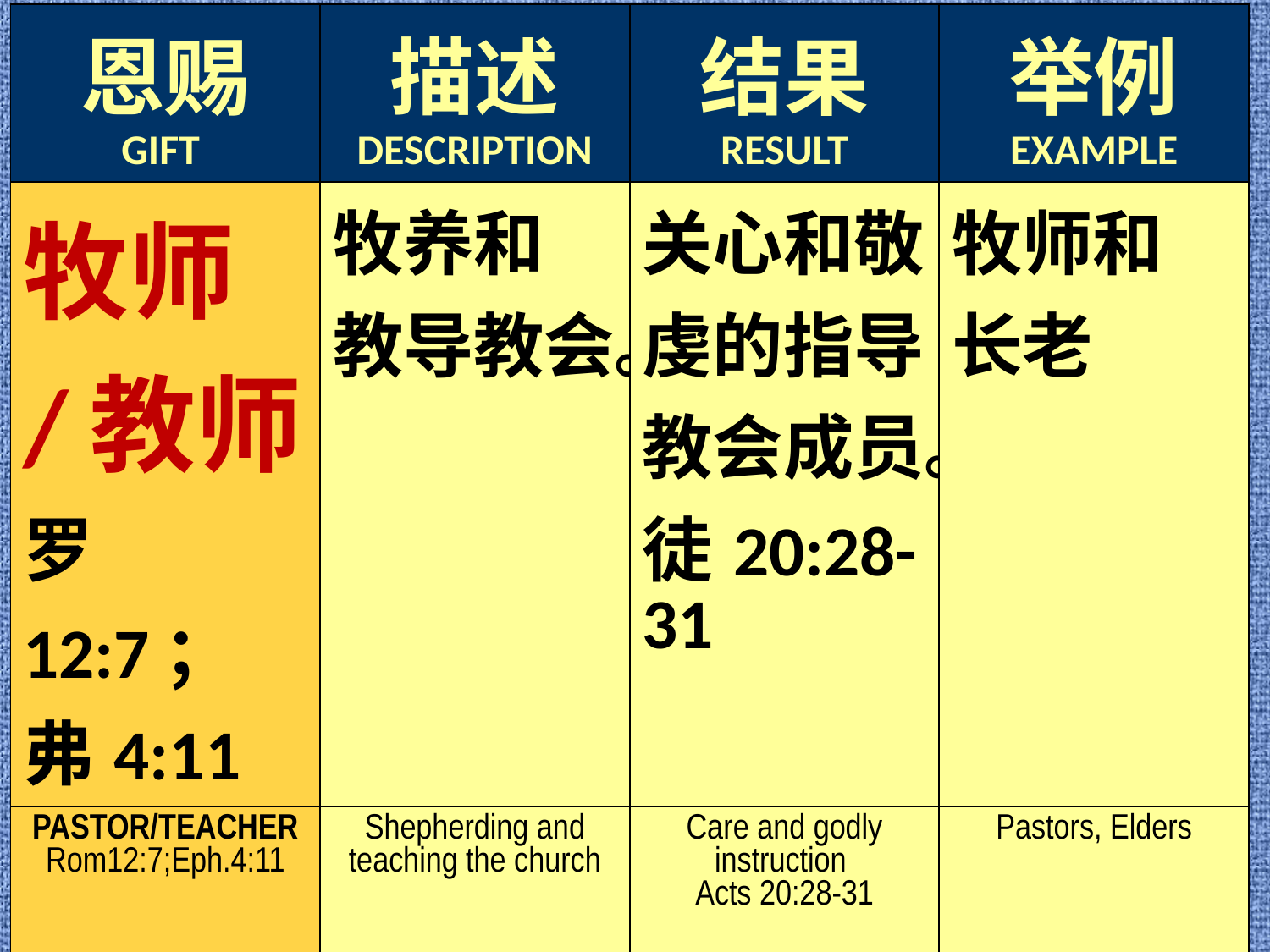

| 恩赐 GIFT | 描述 DESCRIPTION | 结果 RESULT | 举例 EXAMPLE |
| --- | --- | --- | --- |
| 牧师/教师 罗12:7； 弗4:11 | 牧养和 教导教会。 | 关心和敬虔的指导教会成员。 徒20:28-31 | 牧师和 长老 |
| PASTOR/TEACHER Rom12:7;Eph.4:11 | Shepherding and teaching the church | Care and godly instruction Acts 20:28-31 | Pastors, Elders |